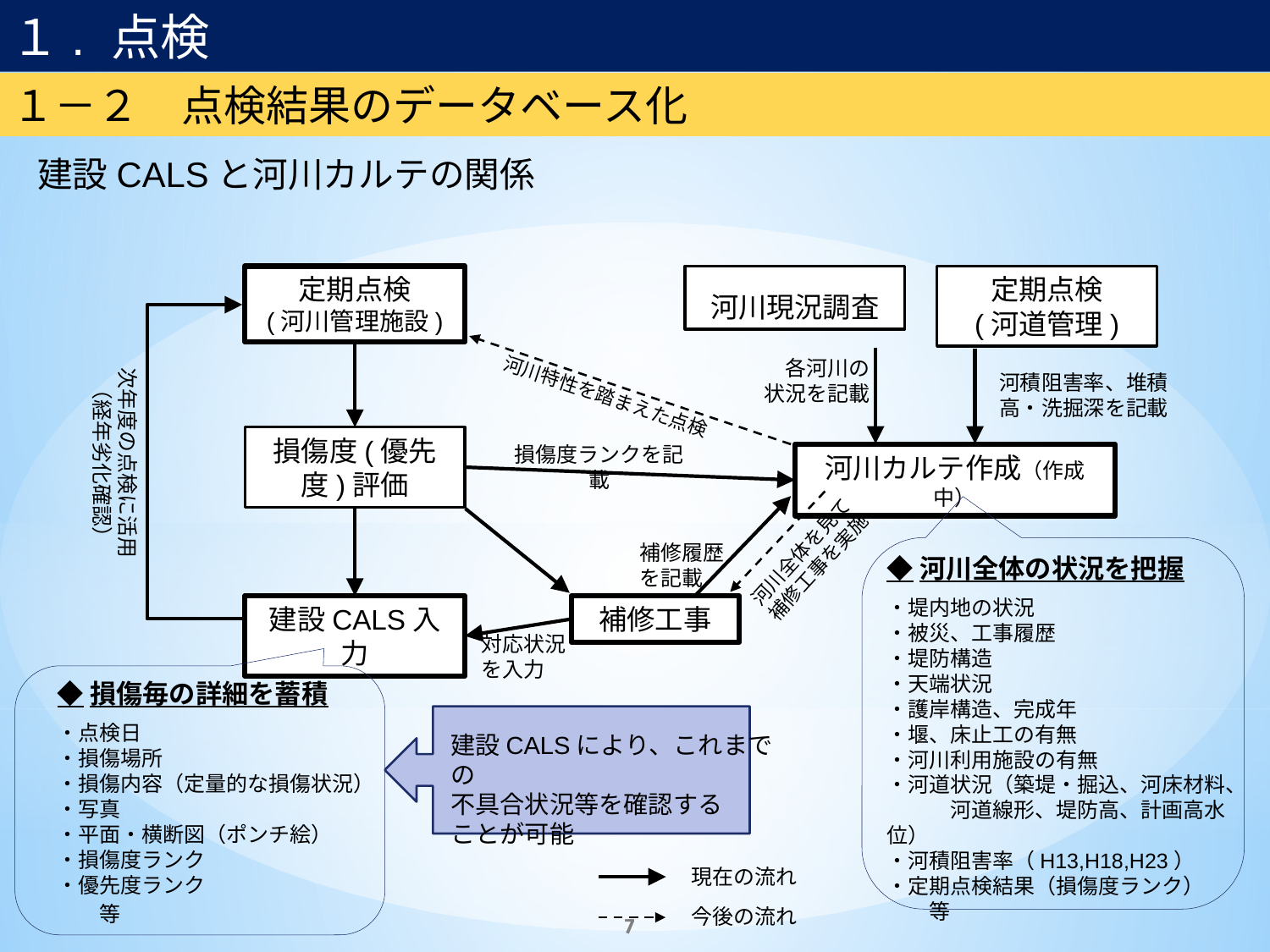

１. 点検
１－２　点検結果のデータベース化
建設CALSと河川カルテの関係

河川現況調査
定期点検
(河川管理施設)
定期点検
(河道管理)

次年度の点検に活用
（経年劣化確認）
各河川の
状況を記載
システム連携(予定)
河積阻害率、堆積高・洗掘深を記載

河川特性を踏まえた点検
損傷度(優先度)評価
損傷度ランクを記載
河川カルテ作成（作成中）
損傷の状況
損傷度・優先度ランク

河川全体を見て
補修工事を実施
補修履歴
を記載

◆河川全体の状況を把握

・堤内地の状況
・被災、工事履歴
・堤防構造
・天端状況
・護岸構造、完成年
・堰、床止工の有無
・河川利用施設の有無
・河道状況（築堤・掘込、河床材料、
　　　河道線形、堤防高、計画高水位）
・河積阻害率（H13,H18,H23）
・定期点検結果（損傷度ランク）
　　等
建設CALS入力
補修工事
対応状況を入力
【定量的な蓄積内容】
　ひび割れ幅、延長
　ずれ幅、延長　など

◆損傷毎の詳細を蓄積

・点検日
・損傷場所
・損傷内容（定量的な損傷状況）
・写真
・平面・横断図（ポンチ絵）
・損傷度ランク
・優先度ランク
　　等

建設CALSにより、これまでの
不具合状況等を確認する
ことが可能
現在の流れ
今後の流れ
7